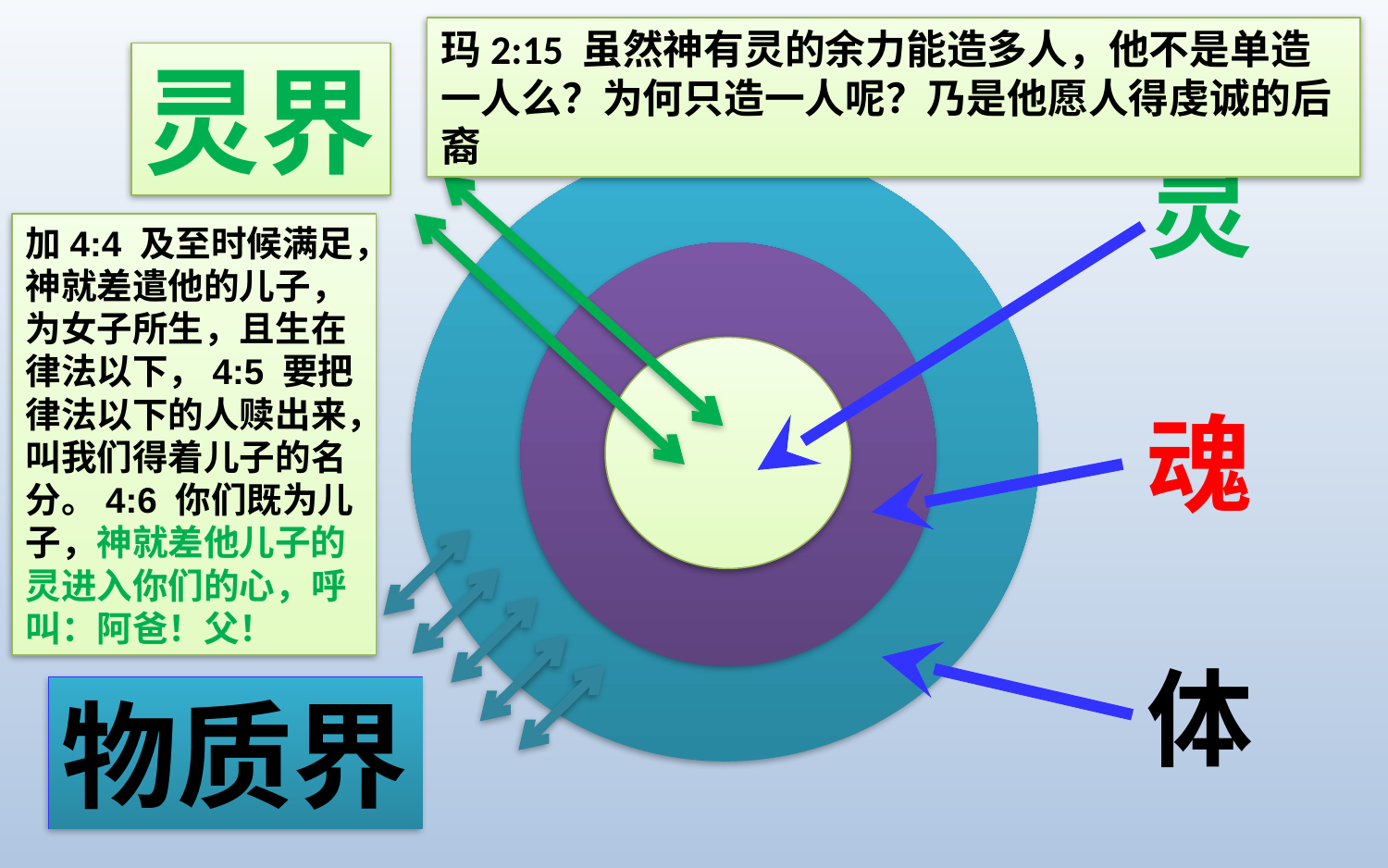

玛2:15 虽然神有灵的余力能造多人，他不是单造一人么？为何只造一人呢？乃是他愿人得虔诚的后裔
灵界
灵

魂

体

加4:4 及至时候满足，神就差遣他的儿子，为女子所生，且生在律法以下，4:5 要把律法以下的人赎出来，叫我们得着儿子的名分。4:6 你们既为儿子，神就差他儿子的灵进入你们的心，呼叫：阿爸！父！

物质界